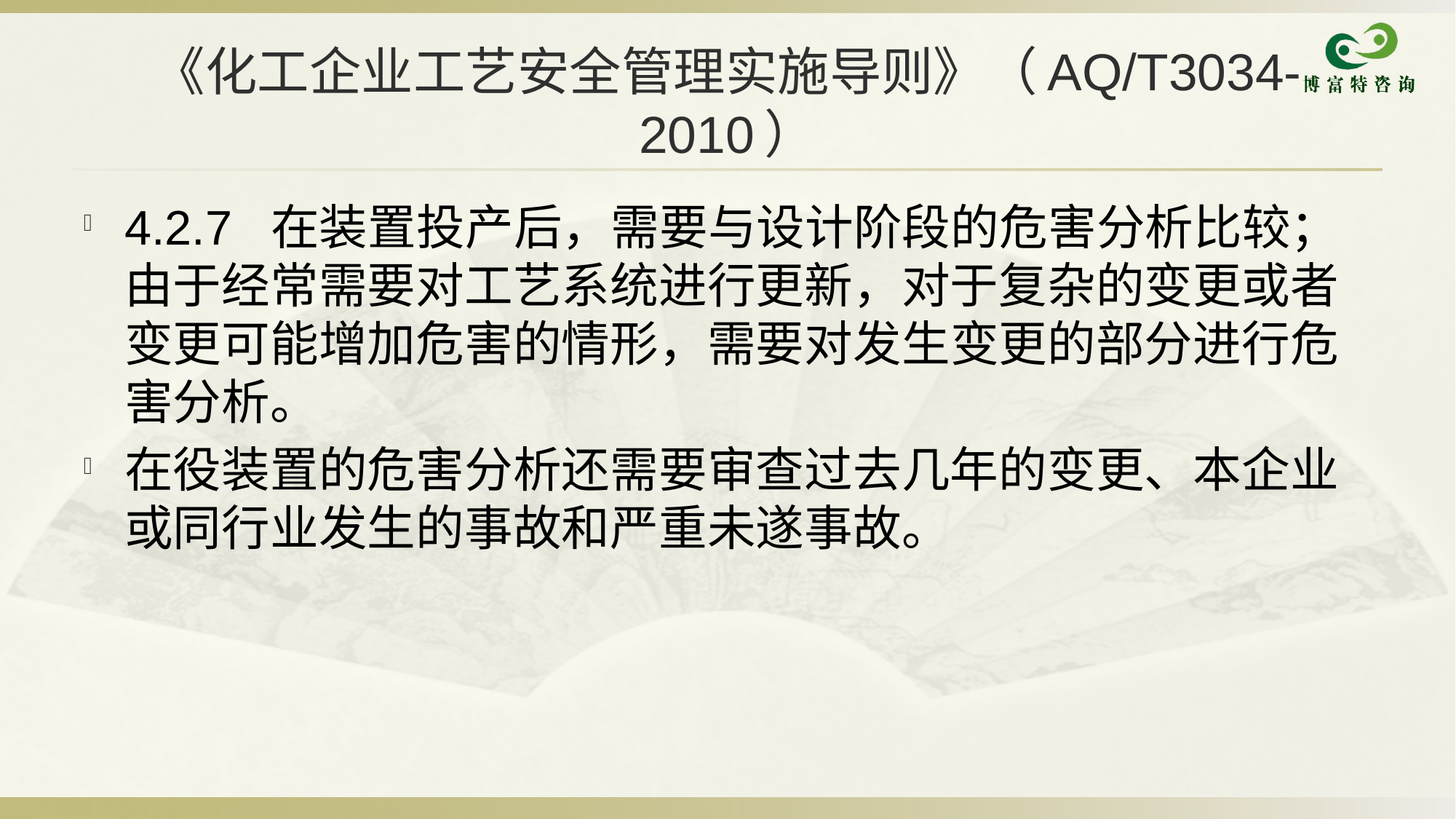

# 《化工企业工艺安全管理实施导则》（AQ/T3034-2010）
4.2.7  在装置投产后，需要与设计阶段的危害分析比较；由于经常需要对工艺系统进行更新，对于复杂的变更或者变更可能增加危害的情形，需要对发生变更的部分进行危害分析。
在役装置的危害分析还需要审查过去几年的变更、本企业或同行业发生的事故和严重未遂事故。